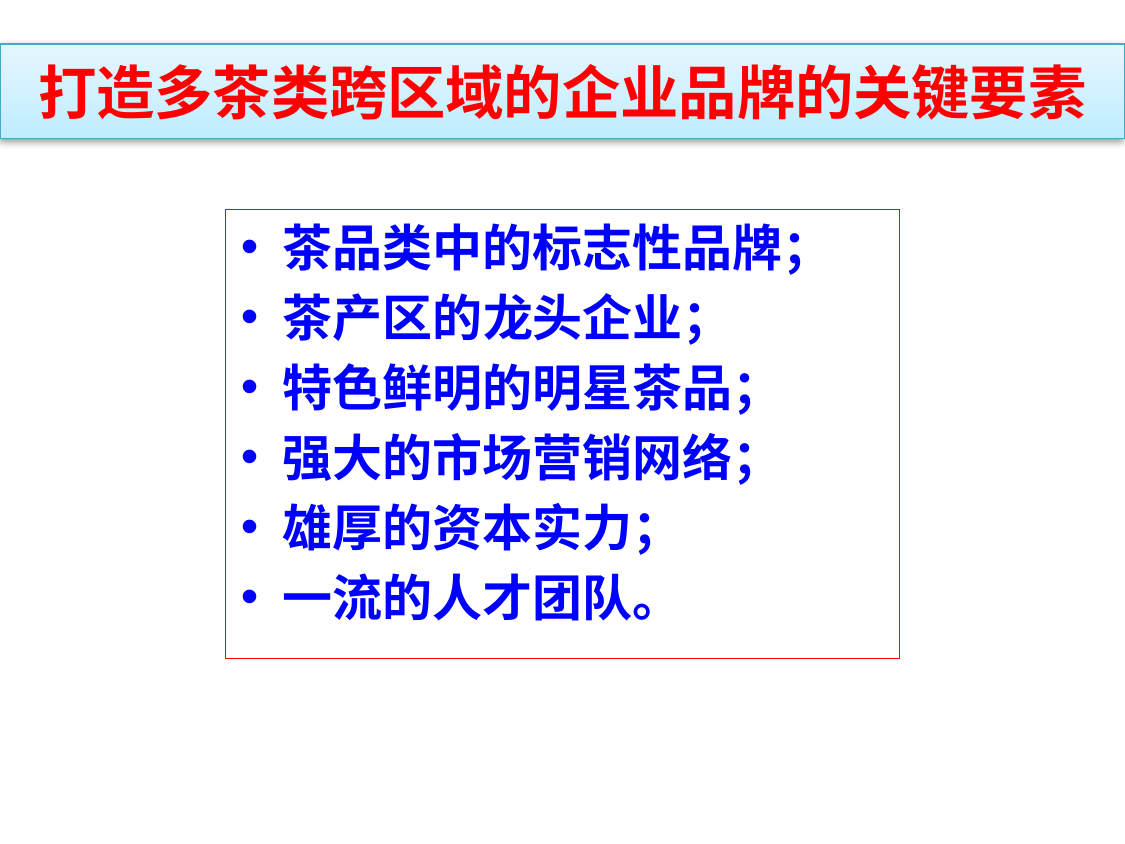

# 打造多茶类跨区域的企业品牌的关键要素
茶品类中的标志性品牌；
茶产区的龙头企业；
特色鲜明的明星茶品；
强大的市场营销网络；
雄厚的资本实力；
一流的人才团队。